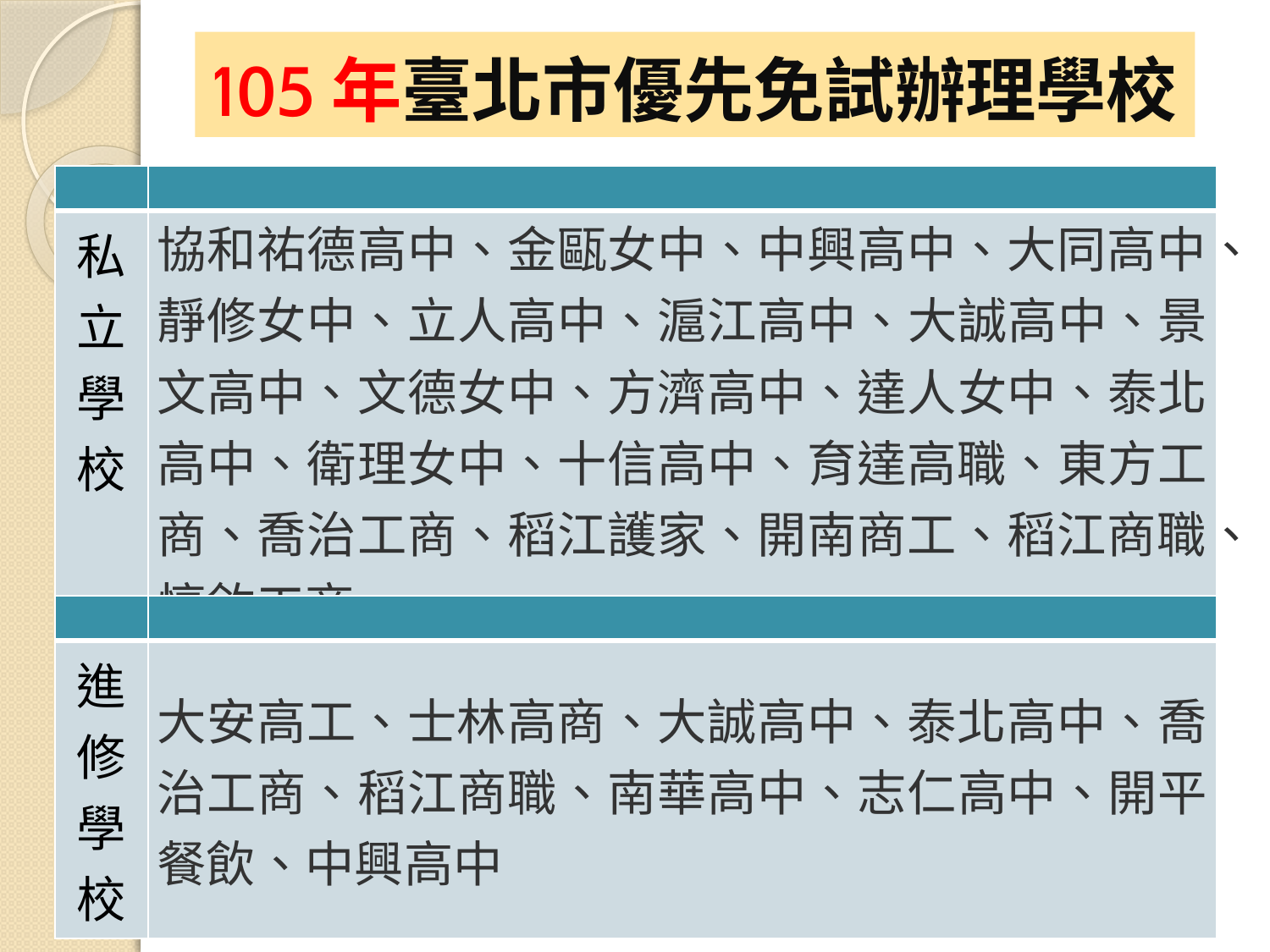

# 105年臺北市優先免試辦理學校
|  |  |
| --- | --- |
| 私立學校 | 協和祐德高中、金甌女中、中興高中、大同高中、靜修女中、立人高中、滬江高中、大誠高中、景文高中、文德女中、方濟高中、達人女中、泰北高中、衛理女中、十信高中、育達高職、東方工商、喬治工商、稻江護家、開南商工、稻江商職、惇敘工商 |
|  |  |
| --- | --- |
| 進修學校 | 大安高工、士林高商、大誠高中、泰北高中、喬治工商、稻江商職、南華高中、志仁高中、開平餐飲、中興高中 |